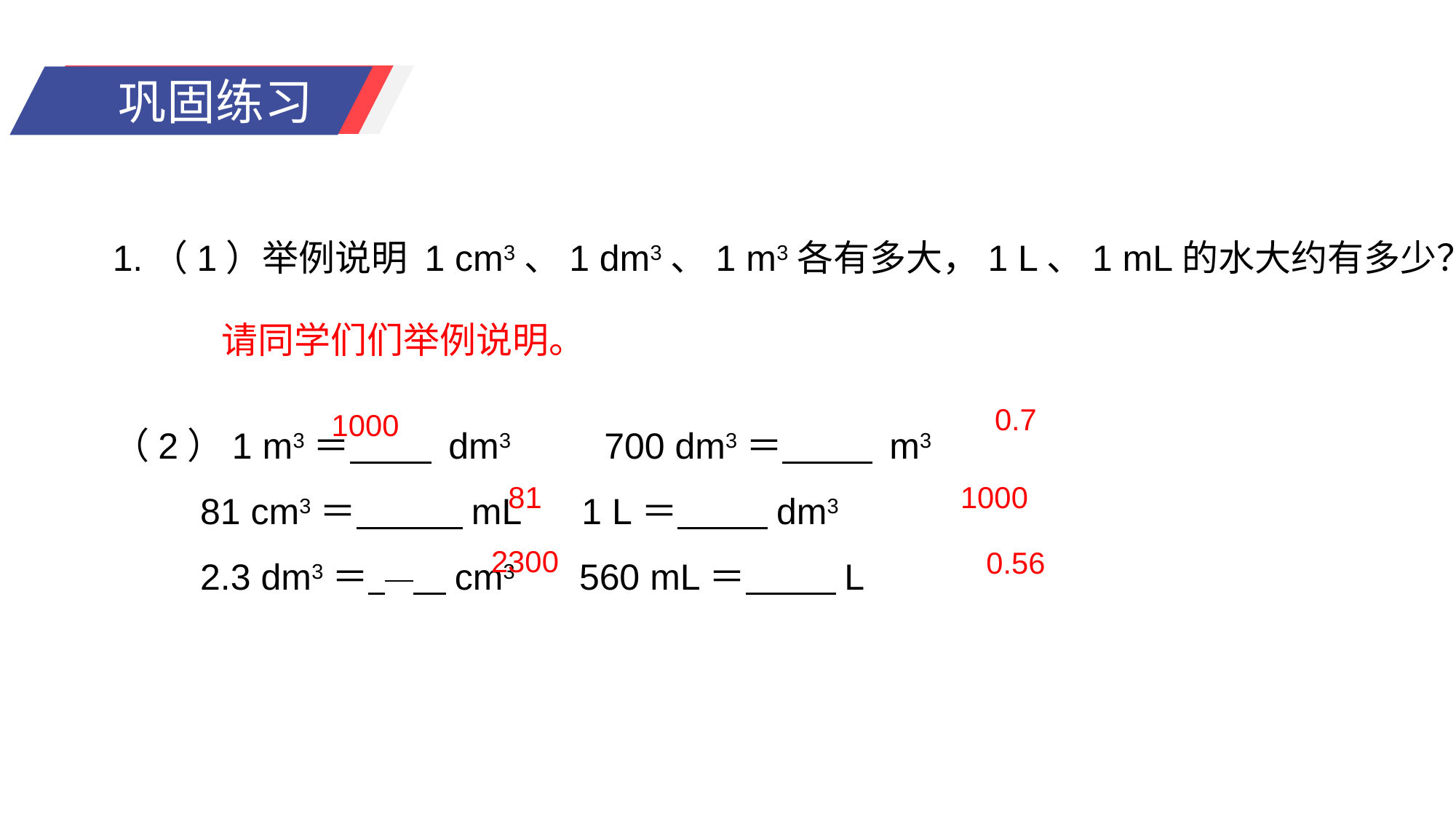

1.（1）举例说明 1 cm3、1 dm3、1 m3各有多大，1 L、1 mL的水大约有多少？
请同学们们举例说明。
（2）1 m3＝           dm3                700 dm3＝            m3
               81 cm3＝             mL      1 L＝           dm3
               2.3 dm3＝            cm3           560 mL＝           L
0.7
1000
81
1000
2300
0.56